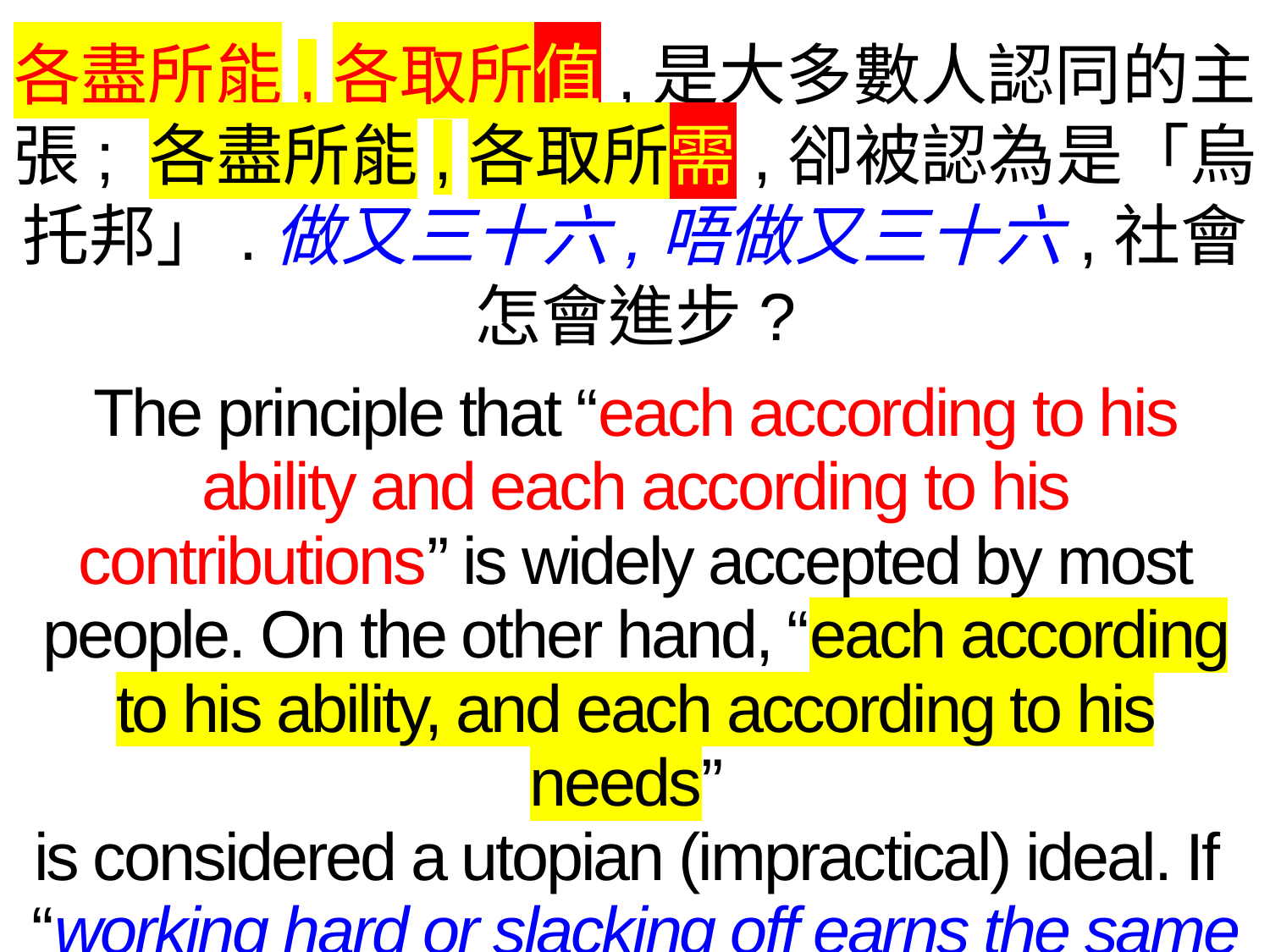

各盡所能,各取所值,是大多數人認同的主張; 各盡所能,各取所需,卻被認為是「烏托邦」.做又三十六,唔做又三十六,社會怎會進步?
The principle that “each according to his ability and each according to his contributions” is widely accepted by most people. On the other hand, “each according to his ability, and each according to his needs”
is considered a utopian (impractical) ideal. If
“working hard or slacking off earns the same 36 dollars”, how can society progress?